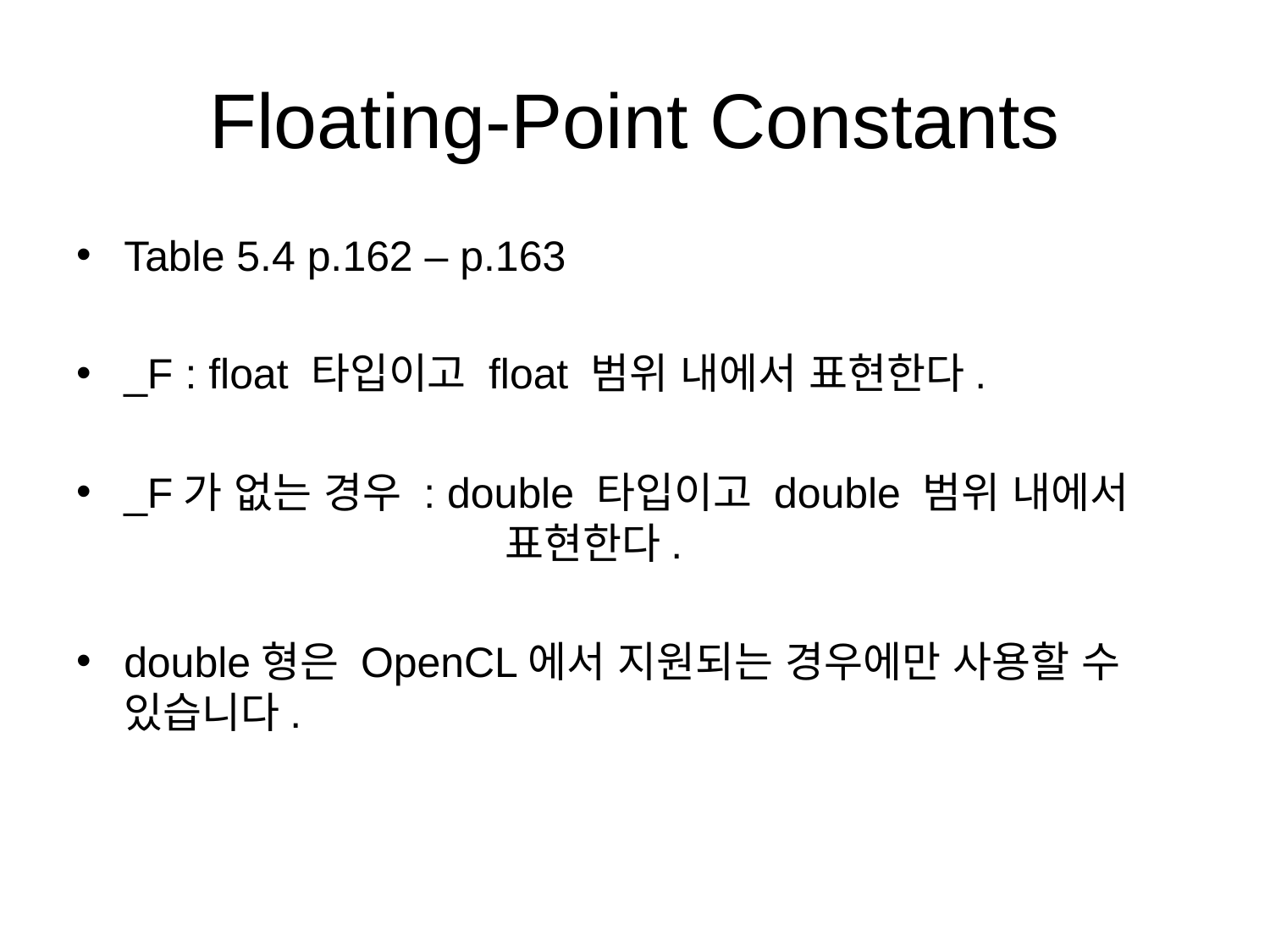

# Floating-Point Constants
Table 5.4 p.162 – p.163

_F : float 타입이고 float 범위 내에서 표현한다.

_F가 없는 경우 : double 타입이고 double 범위 내에서 			표현한다.

double형은 OpenCL에서 지원되는 경우에만 사용할 수 있습니다.